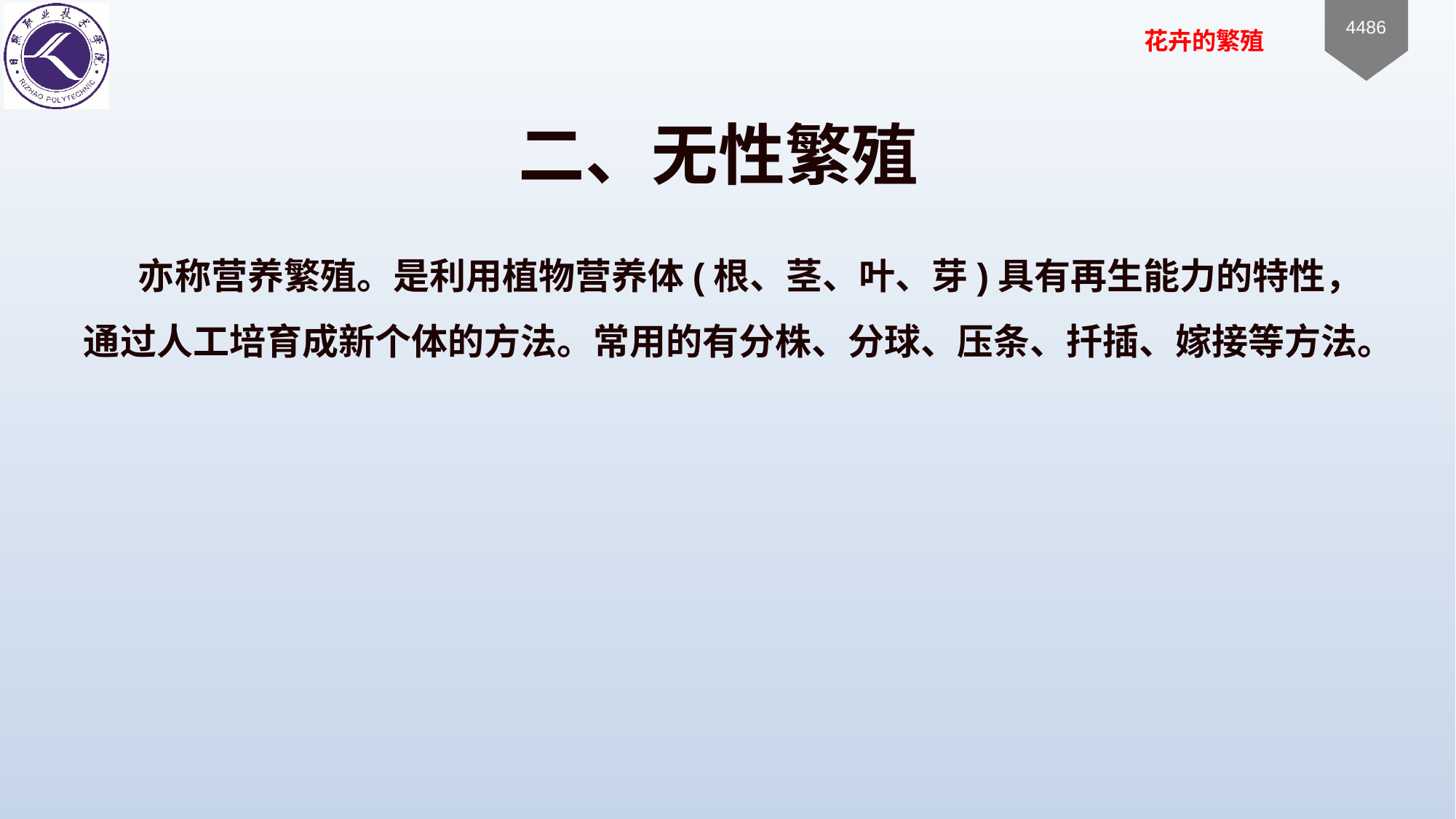

# 二、无性繁殖
亦称营养繁殖。是利用植物营养体(根、茎、叶、芽)具有再生能力的特性，通过人工培育成新个体的方法。常用的有分株、分球、压条、扦插、嫁接等方法。